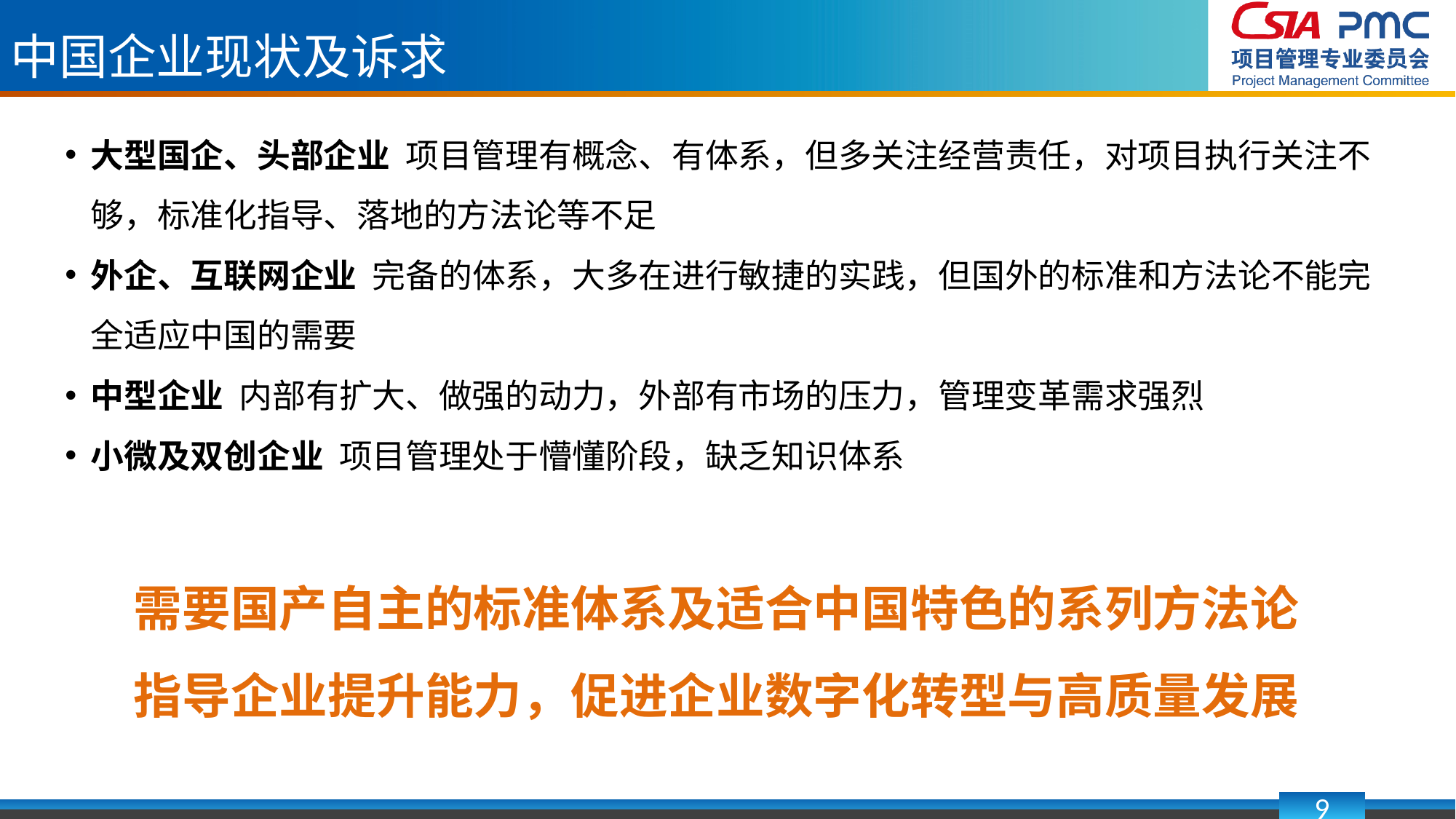

中国企业现状及诉求

大型国企、头部企业  项目管理有概念、有体系，但多关注经营责任，对项目执行关注不够，标准化指导、落地的方法论等不足
外企、互联网企业  完备的体系，大多在进行敏捷的实践，但国外的标准和方法论不能完全适应中国的需要
中型企业  内部有扩大、做强的动力，外部有市场的压力，管理变革需求强烈
小微及双创企业  项目管理处于懵懂阶段，缺乏知识体系

需要国产自主的标准体系及适合中国特色的系列方法论
指导企业提升能力，促进企业数字化转型与高质量发展